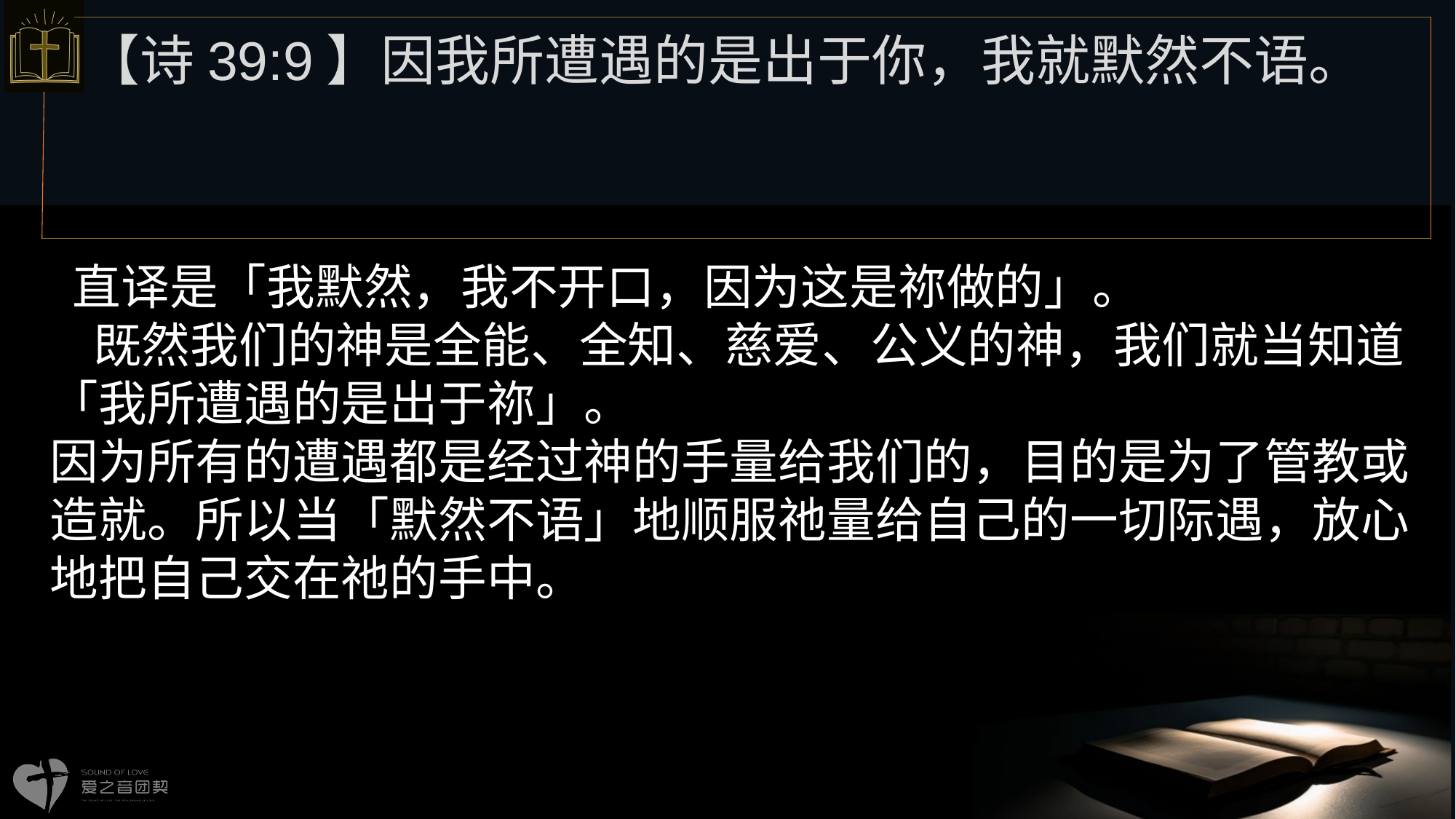

【诗39:9】因我所遭遇的是出于你，我就默然不语。
# 直译是「我默然，我不开口，因为这是祢做的」。 既然我们的神是全能、全知、慈爱、公义的神，我们就当知道「我所遭遇的是出于祢」。 因为所有的遭遇都是经过神的手量给我们的，目的是为了管教或造就。所以当「默然不语」地顺服祂量给自己的一切际遇，放心地把自己交在祂的手中。